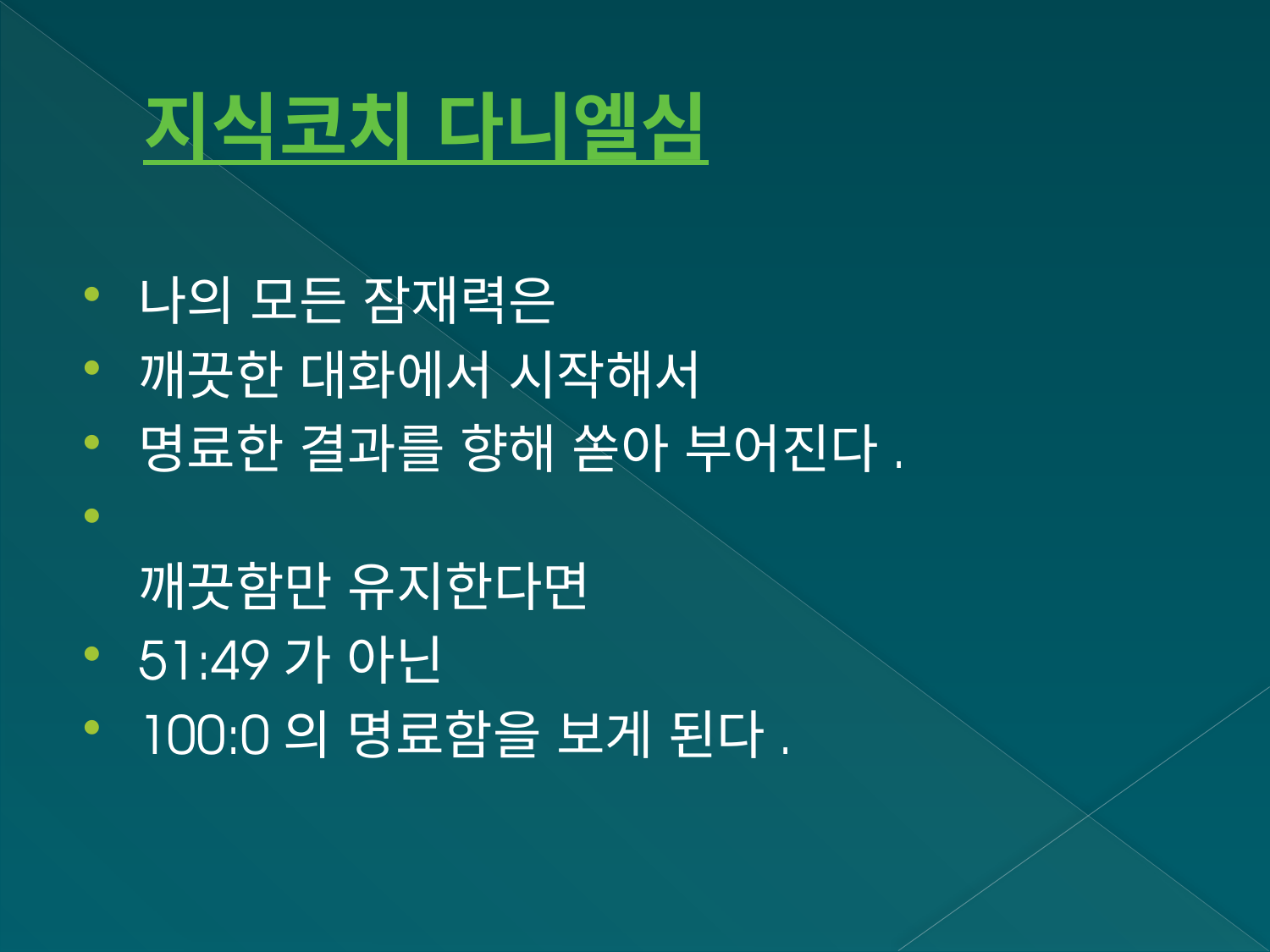

# 지식코치 다니엘심
나의 모든 잠재력은
깨끗한 대화에서 시작해서
명료한 결과를 향해 쏟아 부어진다.
 
깨끗함만 유지한다면
51:49가 아닌
100:0의 명료함을 보게 된다.